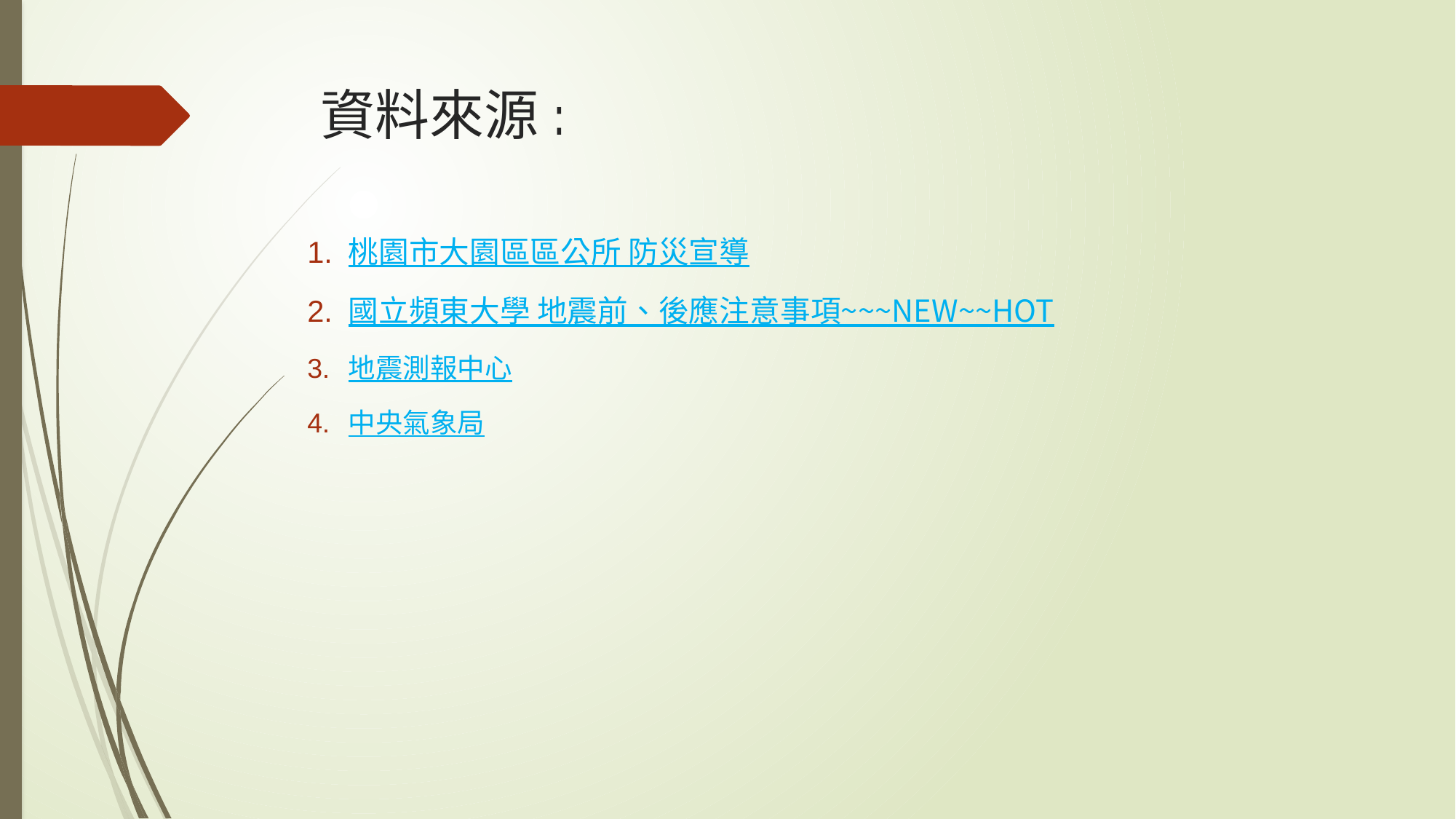

# 資料來源:
桃園市大園區區公所 防災宣導
國立頻東大學 地震前、後應注意事項~~~NEW~~HOT
地震測報中心
中央氣象局